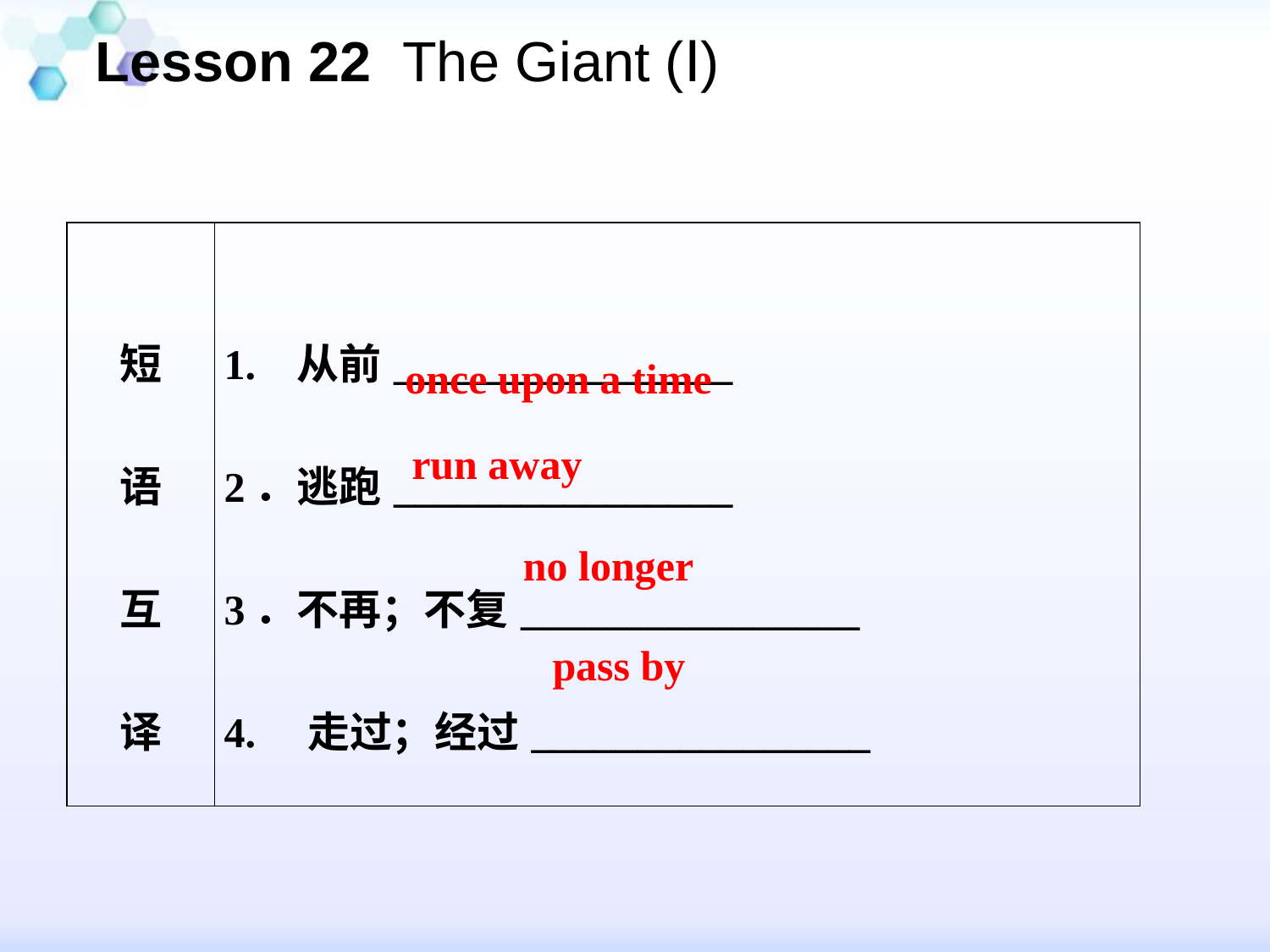

Lesson 22  The Giant (Ⅰ)
#
| 短 语 互 译 | 1. 从前\_\_\_\_\_\_\_\_\_\_\_\_\_\_\_\_ 2．逃跑\_\_\_\_\_\_\_\_\_\_\_\_\_\_\_\_ 3．不再；不复\_\_\_\_\_\_\_\_\_\_\_\_\_\_\_\_ 4. 走过；经过\_\_\_\_\_\_\_\_\_\_\_\_\_\_\_\_ |
| --- | --- |
once upon a time
run away
no longer
pass by